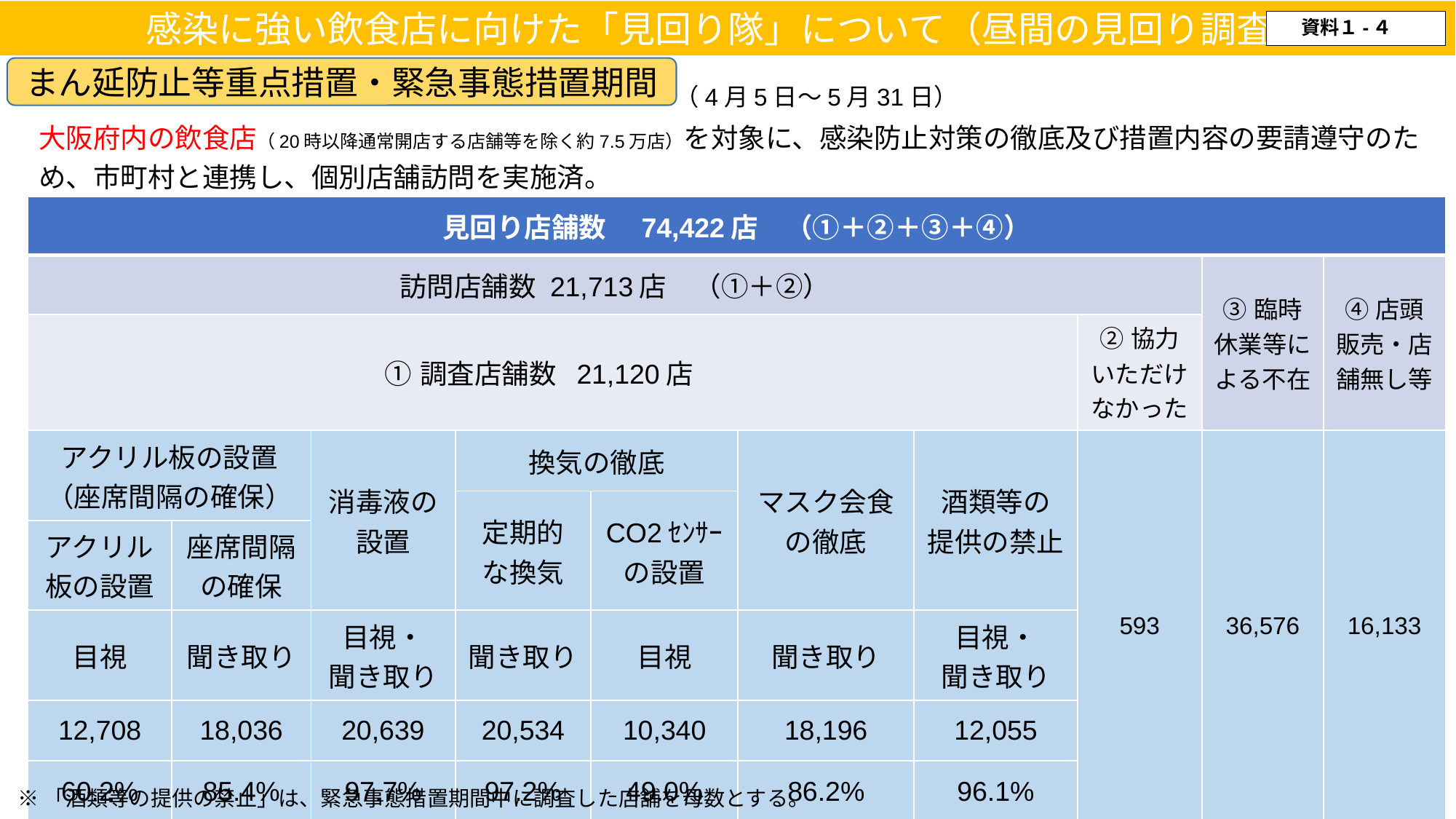

感染に強い飲食店に向けた「見回り隊」について（昼間の見回り調査）
資料１-４
まん延防止等重点措置・緊急事態措置期間
（4月5日～5月31日）
大阪府内の飲食店（20時以降通常開店する店舗等を除く約7.5万店）を対象に、感染防止対策の徹底及び措置内容の要請遵守のため、市町村と連携し、個別店舗訪問を実施済。
| 見回り店舗数　74,422店　（①＋②＋③＋④） |  |  |  |  |  |  |  |  |  |
| --- | --- | --- | --- | --- | --- | --- | --- | --- | --- |
| 訪問店舗数 21,713店　（①＋②） |  |  |  |  |  |  |  | ③臨時休業等に よる不在 | ④店頭販売・店舗無し等 |
| ①調査店舗数 21,120店 |  |  |  |  |  |  | ②協力いただけなかった |  |  |
| アクリル板の設置 （座席間隔の確保） |  | 消毒液の 設置 | 換気の徹底 |  | マスク会食 の徹底 | 酒類等の 提供の禁止 | 593 | 36,576 | 16,133 |
|  |  |  | 定期的 な換気 | CO2ｾﾝｻｰ の設置 |  |  |  |  |  |
| アクリル板の設置 | 座席間隔 の確保 |  |  |  |  |  |  |  |  |
| 目視 | 聞き取り | 目視・ 聞き取り | 聞き取り | 目視 | 聞き取り | 目視・ 聞き取り |  |  |  |
| 12,708 | 18,036 | 20,639 | 20,534 | 10,340 | 18,196 | 12,055 |  |  |  |
| 60.2% | 85.4% | 97.7% | 97.2% | 49.0% | 86.2% | 96.1% |  |  |  |
1
※「酒類等の提供の禁止」は、緊急事態措置期間中に調査した店舗を母数とする。
※割合は、調査店舗数を母数としている
※大阪市内は４/５から、大阪市外は４/３０から見回り実施